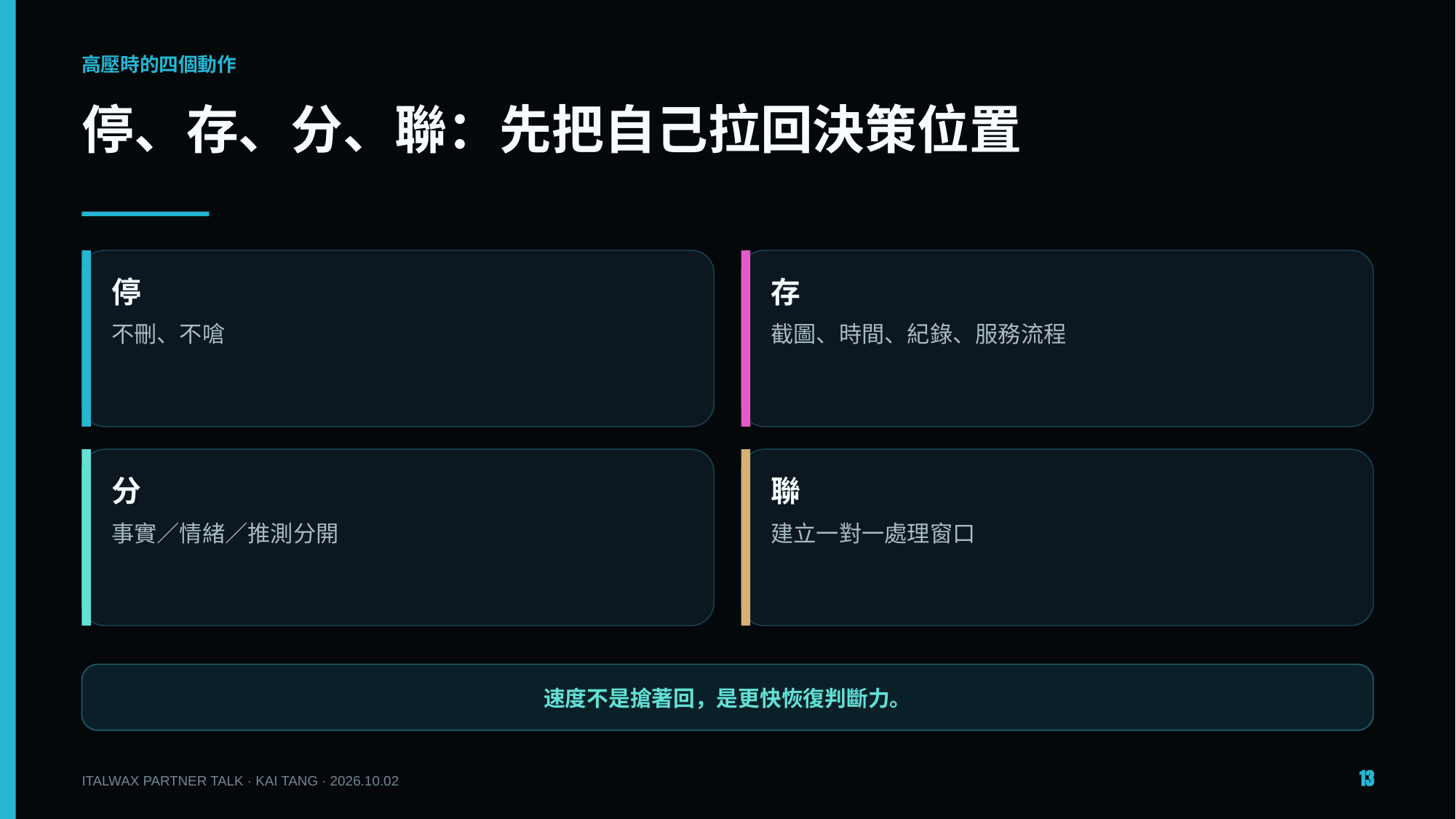

高壓時的四個動作
停、存、分、聯：先把自己拉回決策位置

停
存
不刪、不嗆
截圖、時間、紀錄、服務流程

分
聯
事實／情緒／推測分開
建立一對一處理窗口

速度不是搶著回，是更快恢復判斷力。
13
ITALWAX PARTNER TALK · KAI TANG · 2026.10.02